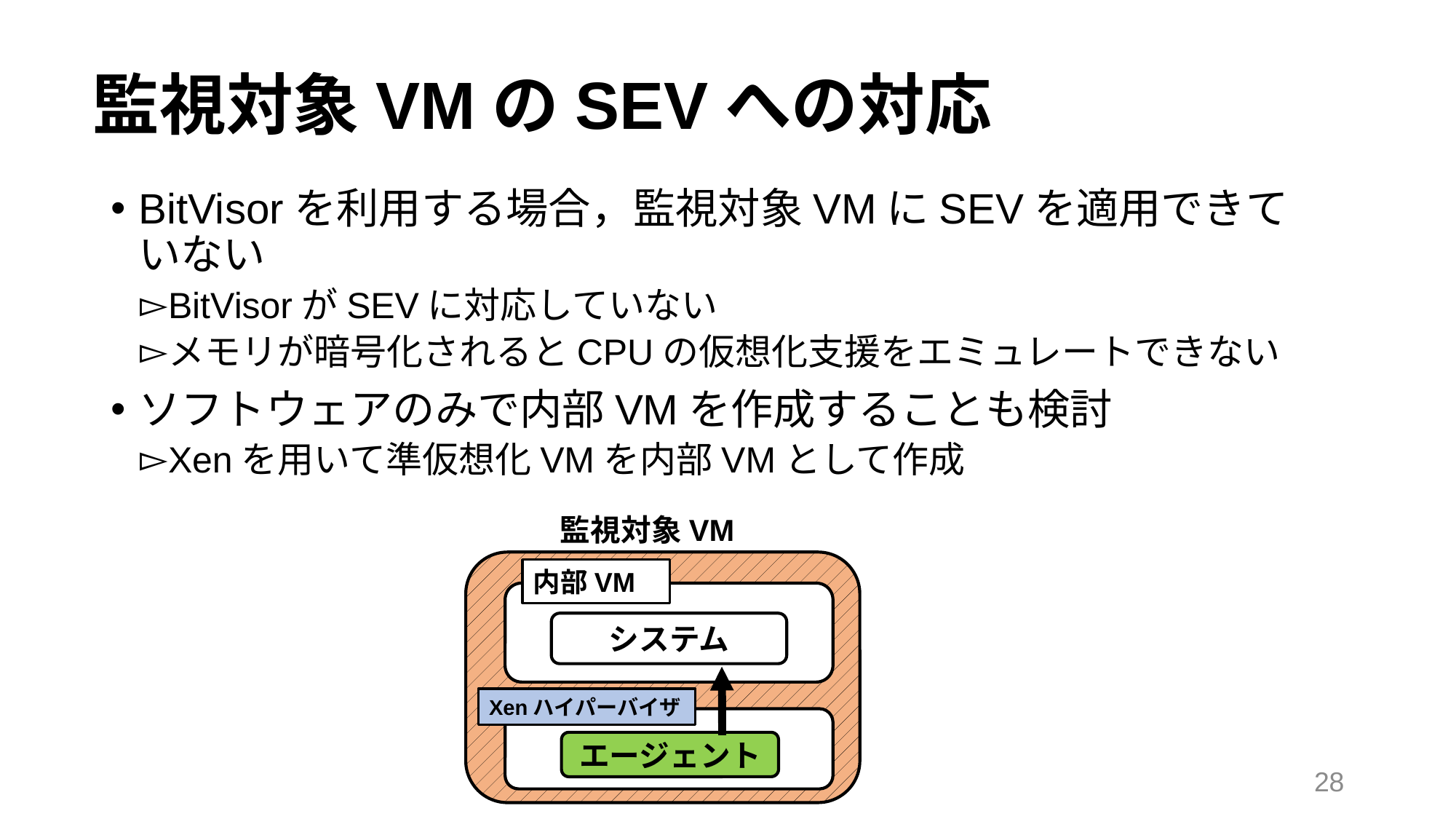

# 監視対象VMのSEVへの対応
BitVisorを利用する場合，監視対象VMにSEVを適用できていない
BitVisorがSEVに対応していない
メモリが暗号化されるとCPUの仮想化支援をエミュレートできない
ソフトウェアのみで内部VMを作成することも検討
Xenを用いて準仮想化VMを内部VMとして作成
監視対象VM

内部VM

システム
Xenハイパーバイザ

エージェント
28